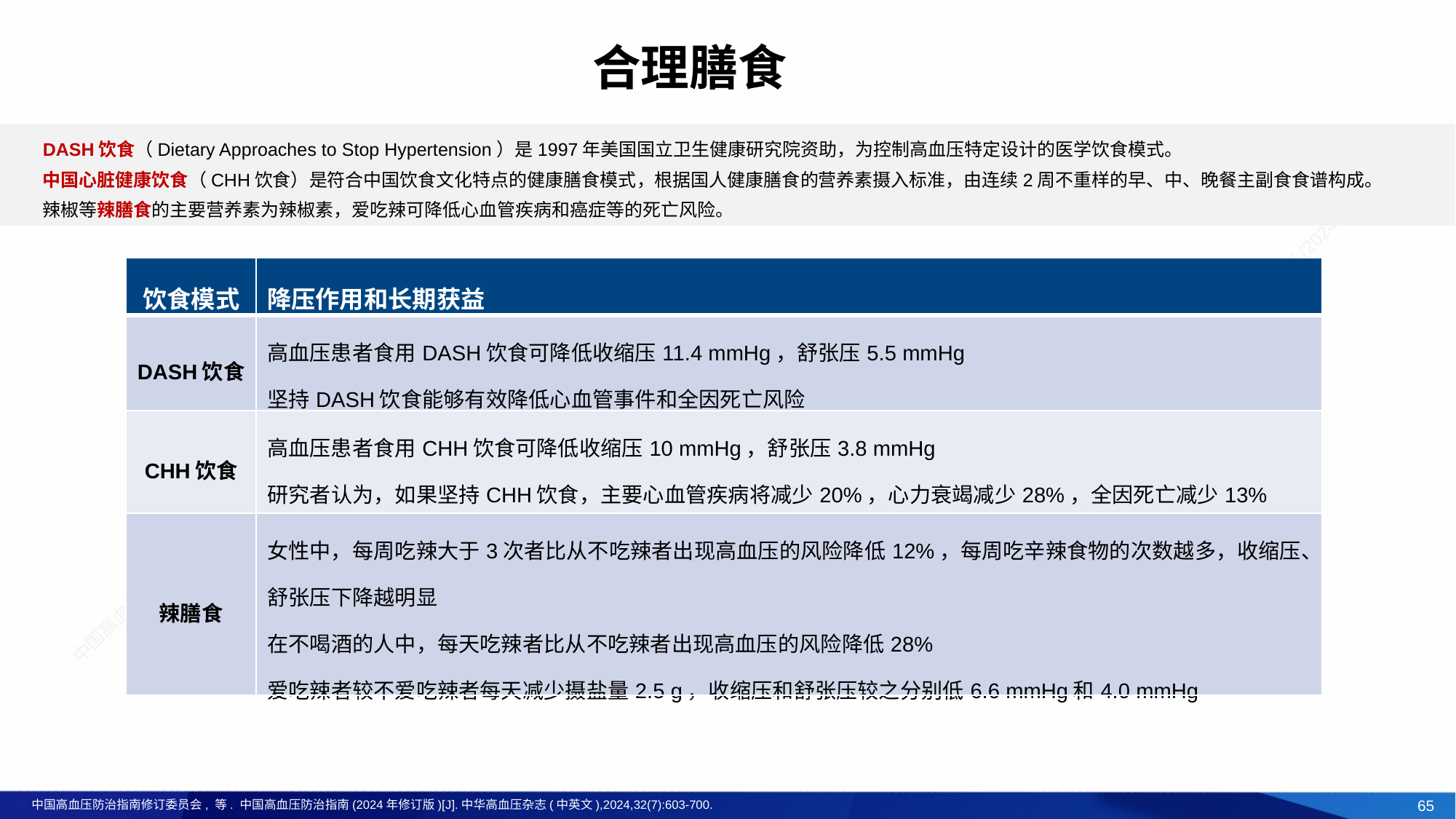

合理膳食
DASH饮食（Dietary Approaches to Stop Hypertension）是1997年美国国立卫生健康研究院资助，为控制高血压特定设计的医学饮食模式。
中国心脏健康饮食（CHH饮食）是符合中国饮食文化特点的健康膳食模式，根据国人健康膳食的营养素摄入标准，由连续2周不重样的早、中、晚餐主副食食谱构成。
辣椒等辣膳食的主要营养素为辣椒素，爱吃辣可降低心血管疾病和癌症等的死亡风险。
| 饮食模式 | 降压作用和长期获益 |
| --- | --- |
| DASH饮食 | 高血压患者食用DASH饮食可降低收缩压11.4 mmHg，舒张压5.5 mmHg 坚持DASH饮食能够有效降低心血管事件和全因死亡风险 |
| CHH饮食 | 高血压患者食用CHH饮食可降低收缩压10 mmHg，舒张压3.8 mmHg 研究者认为，如果坚持CHH饮食，主要心血管疾病将减少20%，心力衰竭减少28%，全因死亡减少13% |
| 辣膳食 | 女性中，每周吃辣大于3次者比从不吃辣者出现高血压的风险降低12%，每周吃辛辣食物的次数越多，收缩压、舒张压下降越明显 在不喝酒的人中，每天吃辣者比从不吃辣者出现高血压的风险降低28% 爱吃辣者较不爱吃辣者每天减少摄盐量2.5 g，收缩压和舒张压较之分别低6.6 mmHg和4.0 mmHg |